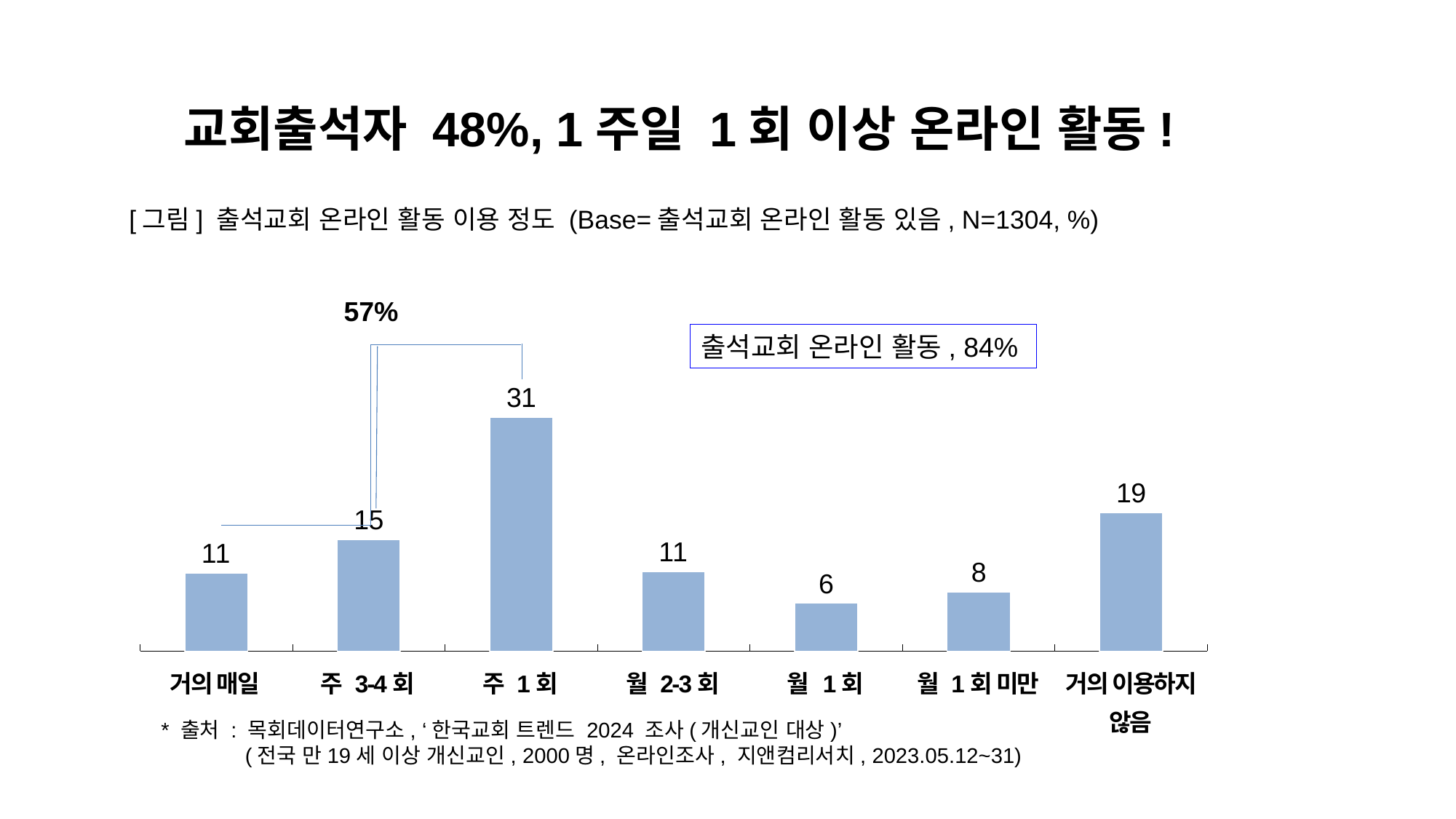

교회출석자 48%, 1주일 1회 이상 온라인 활동!
[그림] 출석교회 온라인 활동 이용 정도 (Base=출석교회 온라인 활동 있음, N=1304, %)

### Chart

| Category | 개신교인 |
|---|---|
57%
출석교회 온라인 활동, 84%
| 거의 매일 | 주 3-4회 | 주 1회 | 월 2-3회 | 월 1회 | 월 1회 미만 | 거의 이용하지 않음 |
| --- | --- | --- | --- | --- | --- | --- |
* 출처 : 목회데이터연구소, ‘한국교회 트렌드 2024 조사(개신교인 대상)’
              (전국 만19세 이상 개신교인, 2000명, 온라인조사, 지앤컴리서치, 2023.05.12~31)